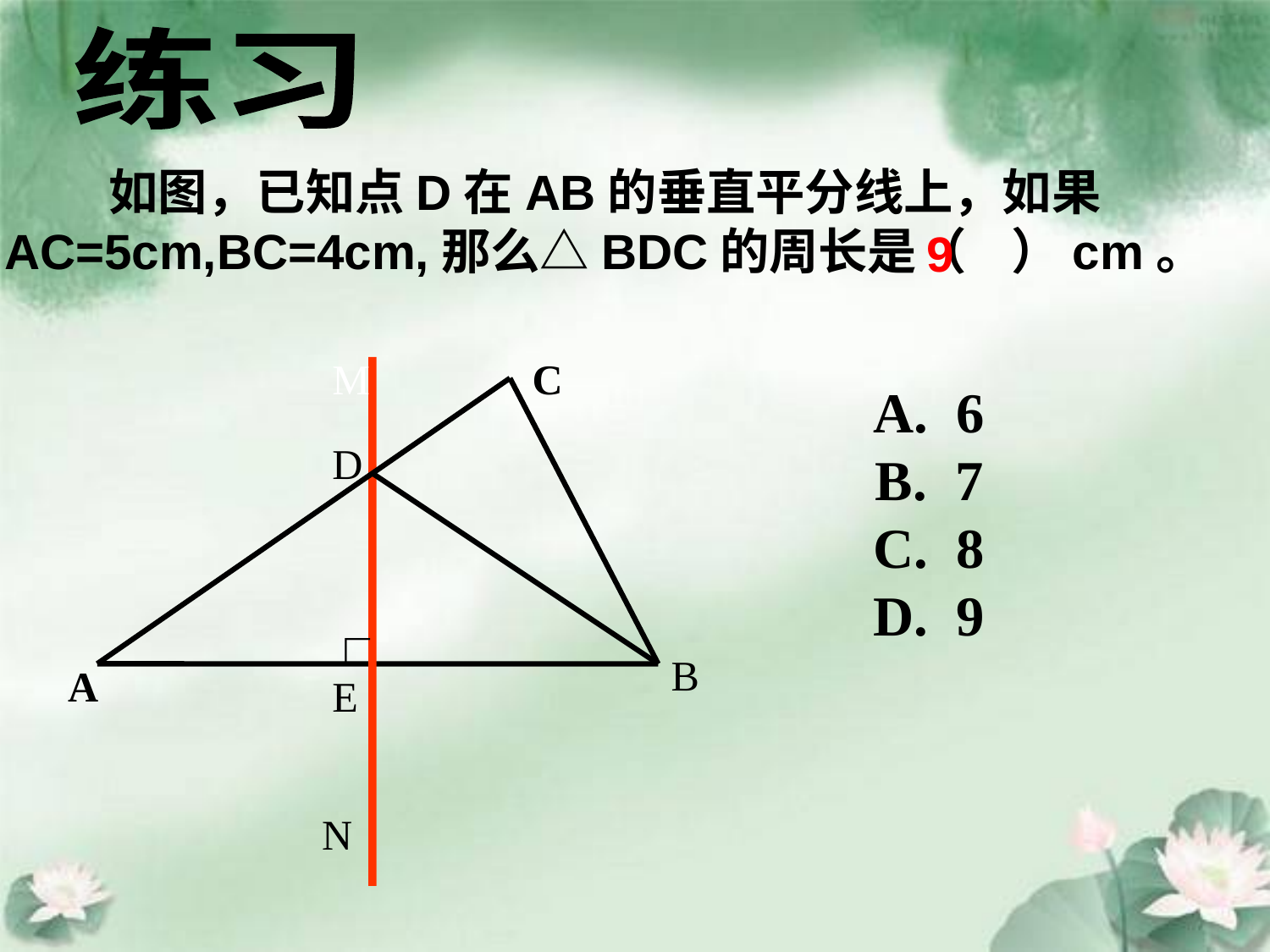

练习
如图，已知点D在AB的垂直平分线上，如果
AC=5cm,BC=4cm,那么△BDC的周长是（    ）cm。
9
M
C

D

∟
B
A

E
N
A.  6
B.  7
C.  8
D.  9